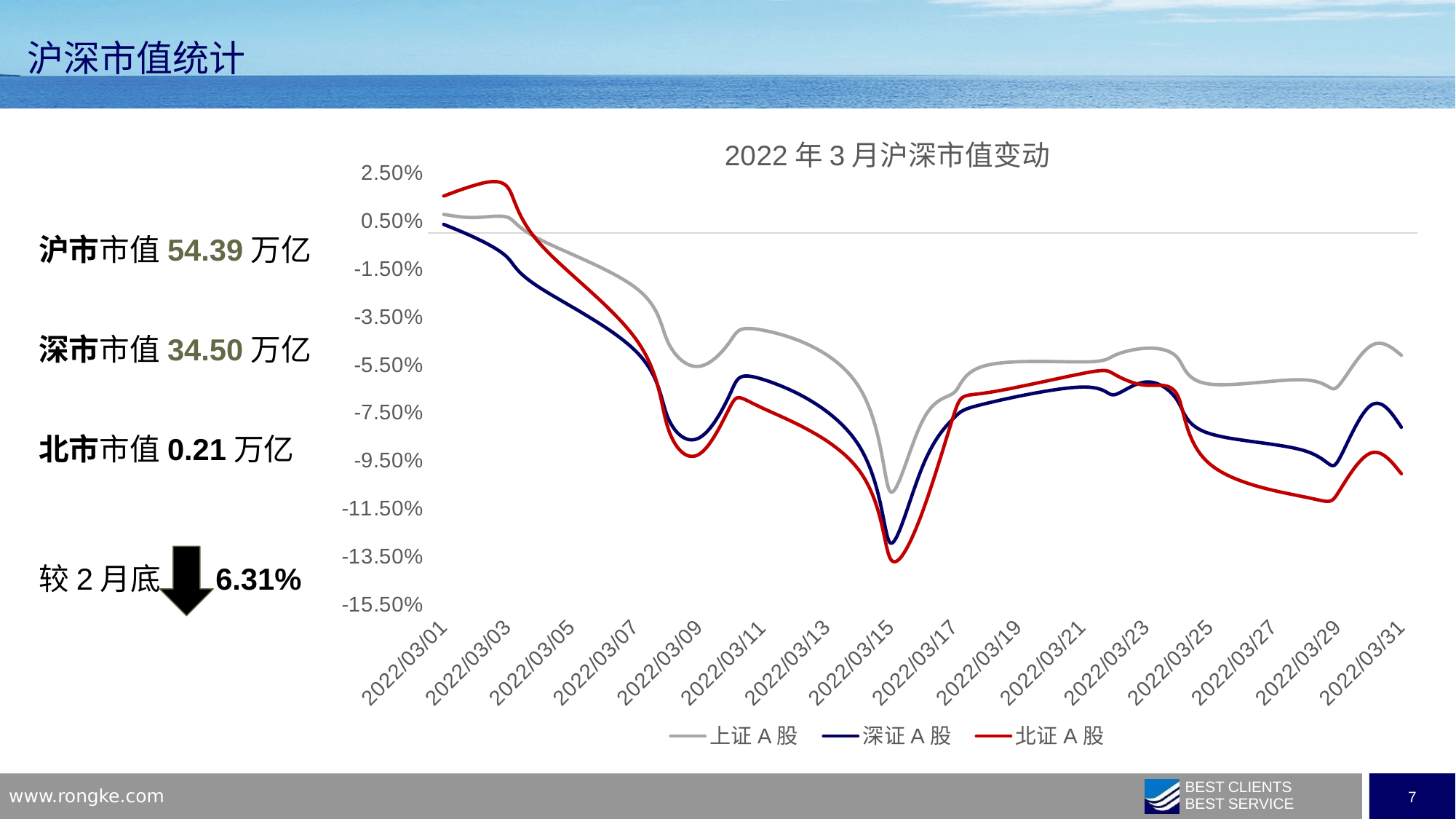

沪深市值统计

### Chart: 2022年3月沪深市值变动

| Category | 上证A股 | 深证A股 | 北证A股 |
|---|---|---|---|
| 44621 | 0.007744618257343072 | 0.00355178478772622 | 0.015379155675736333 |
| 44622 | 0.006438638187336698 | -0.002134254079697251 | 0.020003663367086144 |
| 44623 | 0.006523053658085143 | -0.010312567961750618 | 0.019105761358975792 |
| 44624 | -0.0026763552385751233 | -0.022785477524728925 | -0.004299236140604901 |
| 44627 | -0.022764449826035316 | -0.04915065918552708 | -0.04395644321907699 |
| 44628 | -0.0448730522428622 | -0.07632866623570322 | -0.08040340180410188 |
| 44629 | -0.055718825552535045 | -0.08562073707587081 | -0.09243543626637607 |
| 44630 | -0.04473607548256464 | -0.06637852345831663 | -0.07192393833260502 |
| 44631 | -0.040626589413826686 | -0.06116476644652502 | -0.07322262348929687 |
| 44634 | -0.06412069290567868 | -0.08864302267731139 | -0.09894272685831584 |
| 44635 | -0.10814106928341094 | -0.12952346925600833 | -0.13621000057815225 |
| 44636 | -0.07847137457977549 | -0.09756041096120549 | -0.11644047815704062 |
| 44637 | -0.0665469177220398 | -0.07706042310988725 | -0.07518156239140861 |
| 44638 | -0.05529875968102138 | -0.07118301223932855 | -0.06677507214417644 |
| 44641 | -0.053865012618706465 | -0.06435269236877328 | -0.05872405573272277 |
| 44642 | -0.05123639626779841 | -0.06758447699976988 | -0.058943584581316655 |
| 44643 | -0.048163552957657285 | -0.06224266090512354 | -0.06361082252331418 |
| 44644 | -0.05233097803980158 | -0.07034278766541002 | -0.06811555967368998 |
| 44645 | -0.06313583197140749 | -0.08382969276509677 | -0.09651448650826144 |
| 44648 | -0.06139471192824564 | -0.09109476945360273 | -0.11034225020658295 |
| 44649 | -0.06424291080287081 | -0.09557299863041624 | -0.10891491392942032 |
| 44650 | -0.047517345077046635 | -0.07243496196858024 | -0.09216752831003183 |
| 44651 | -0.051092795954171266 | -0.0811487905946302 | -0.1005744591493628 |
沪市市值54.39万亿
深市市值34.50万亿
北市市值0.21万亿

较2月底       6.31%